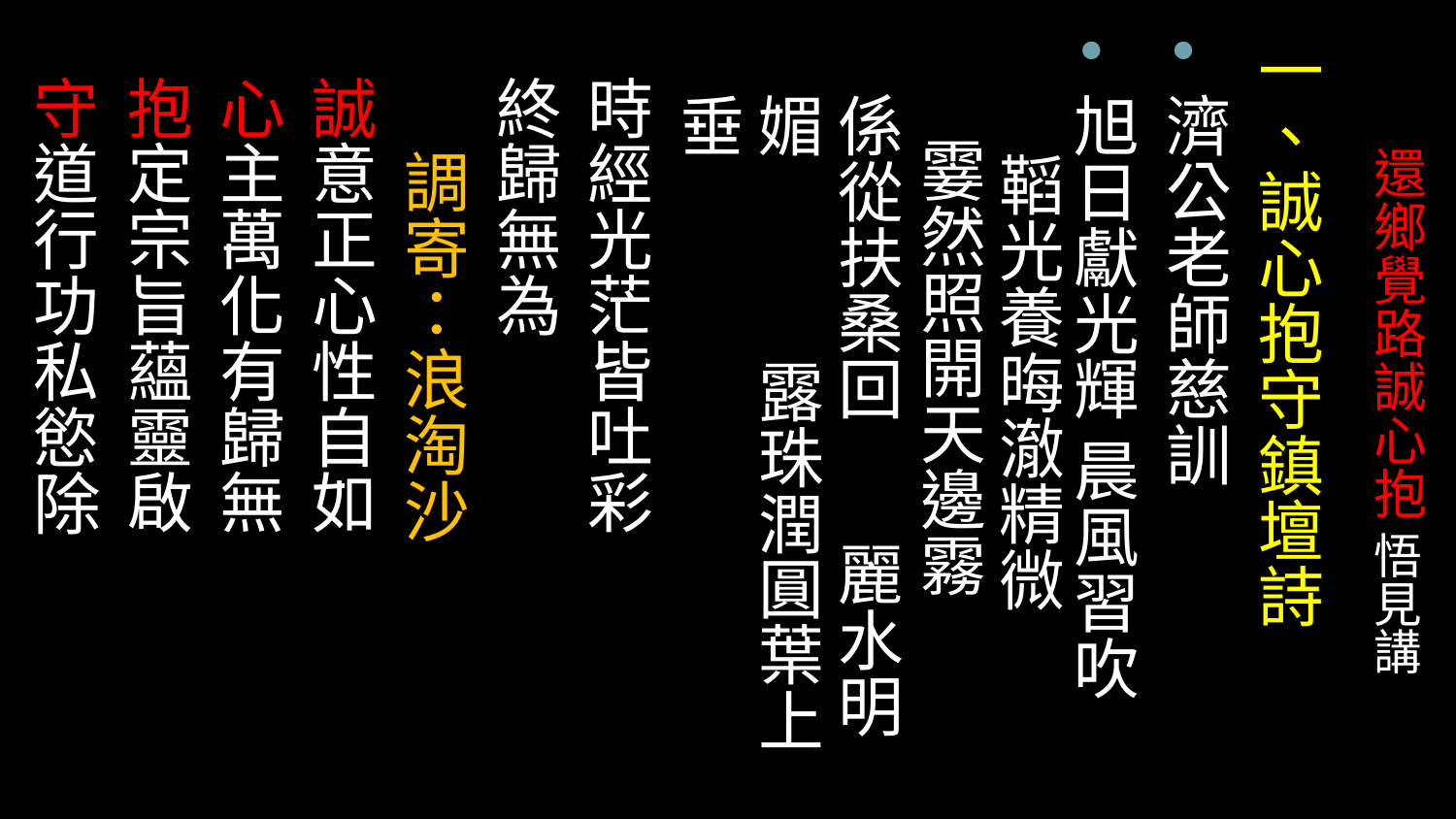

一、誠心抱守鎮壇詩
濟公老師慈訓
旭日獻光輝 晨風習吹          鞱光養晦澈精微　           霎然照開天邊霧　         係從扶桑回        麗水明媚　         露珠潤圓葉上垂
  時經光茫皆吐彩
  終歸無為
       調寄：浪淘沙
  誠意正心性自如
  心主萬化有歸無
  抱定宗旨蘊靈啟
  守道行功私慾除
# 還鄉覺路誠心抱 悟見講